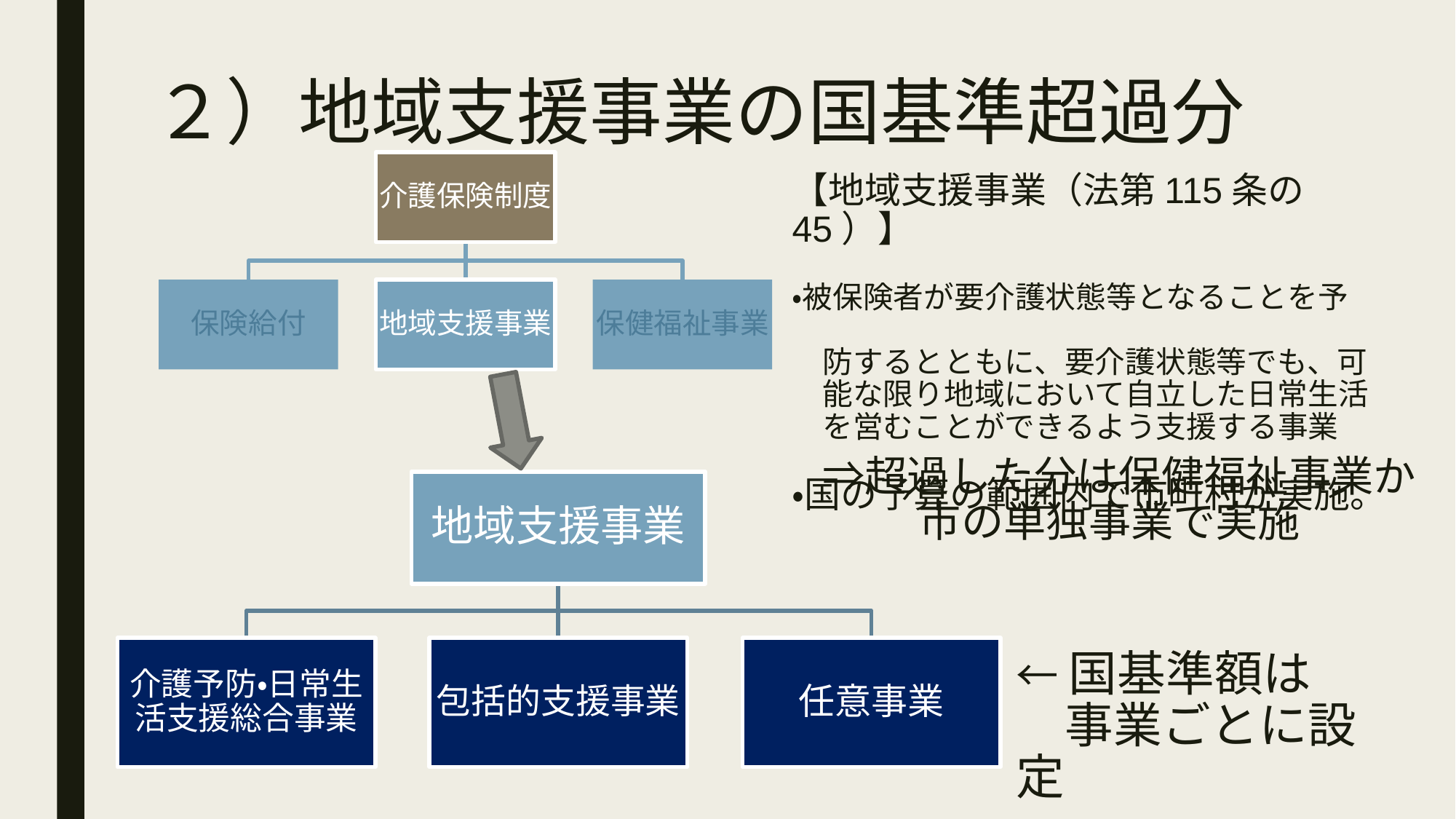

２）地域支援事業の国基準超過分
介護保険制度
保険給付
地域支援事業
保健福祉事業
# 【地域支援事業（法第115条の45）】 ・被保険者が要介護状態等となることを予　　 　防するとともに、要介護状態等でも、可 　能な限り地域において自立した日常生活 　を営むことができるよう支援する事業 ・国の予算の範囲内で市町村が実施。

　⇒超過した分は保健福祉事業か
　　　市の単独事業で実施
地域支援事業
介護予防・日常生活支援総合事業
包括的支援事業
任意事業
←国基準額は
　事業ごとに設定